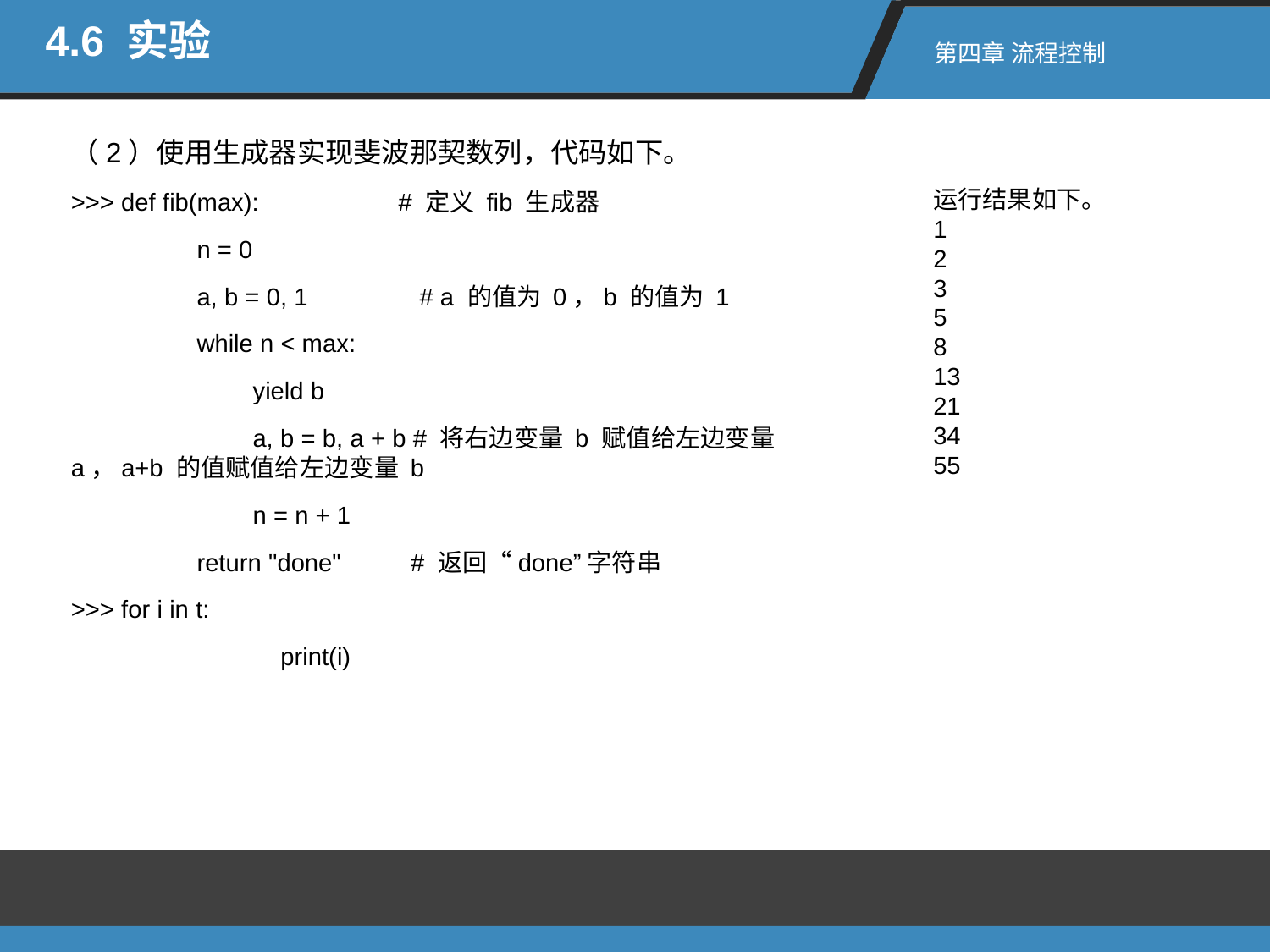

4.6 实验
第四章 流程控制
（2）使用生成器实现斐波那契数列，代码如下。
>>> def fib(max):                    # 定义 fib 生成器
                  n = 0
                  a, b = 0, 1                # a 的值为 0，b 的值为 1
                  while n < max:
                          yield b
                          a, b = b, a + b # 将右边变量 b 赋值给左边变量 a，a+b 的值赋值给左边变量 b
                          n = n + 1
                  return "done"          # 返回“done”字符串
>>> for i in t:
                              print(i)

运行结果如下。
1
2
3
5
8
13
21
34
55